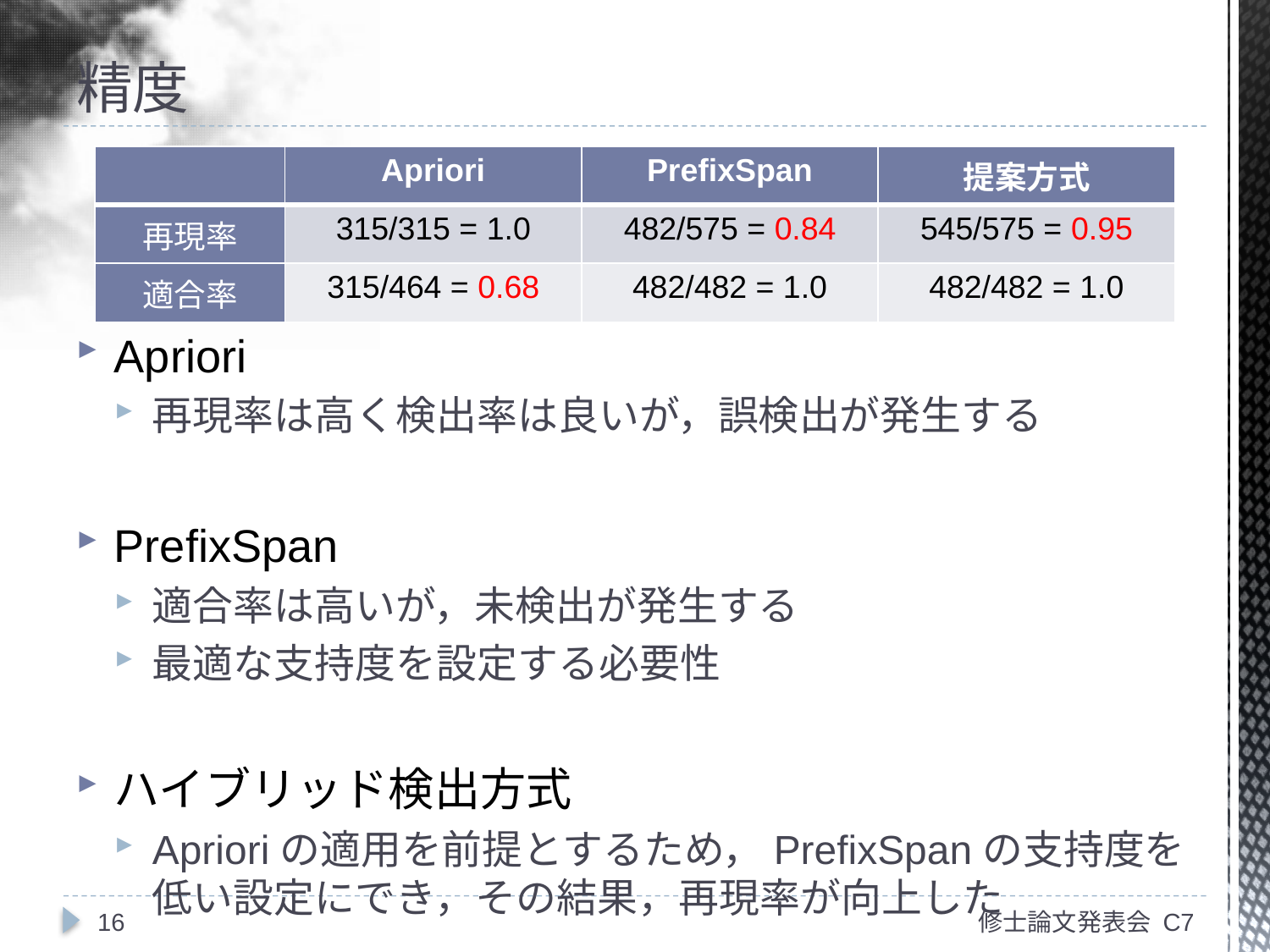

# 精度

Apriori
再現率は高く検出率は良いが，誤検出が発生する

PrefixSpan
適合率は高いが，未検出が発生する
最適な支持度を設定する必要性

ハイブリッド検出方式
Aprioriの適用を前提とするため，PrefixSpanの支持度を低い設定にでき，その結果，再現率が向上した
|  | Apriori | PrefixSpan | 提案方式 |
| --- | --- | --- | --- |
| 再現率 | 315/315 = 1.0 | 482/575 = 0.84 | 545/575 = 0.95 |
| 適合率 | 315/464 = 0.68 | 482/482 = 1.0 | 482/482 = 1.0 |
16
修士論文発表会 C7